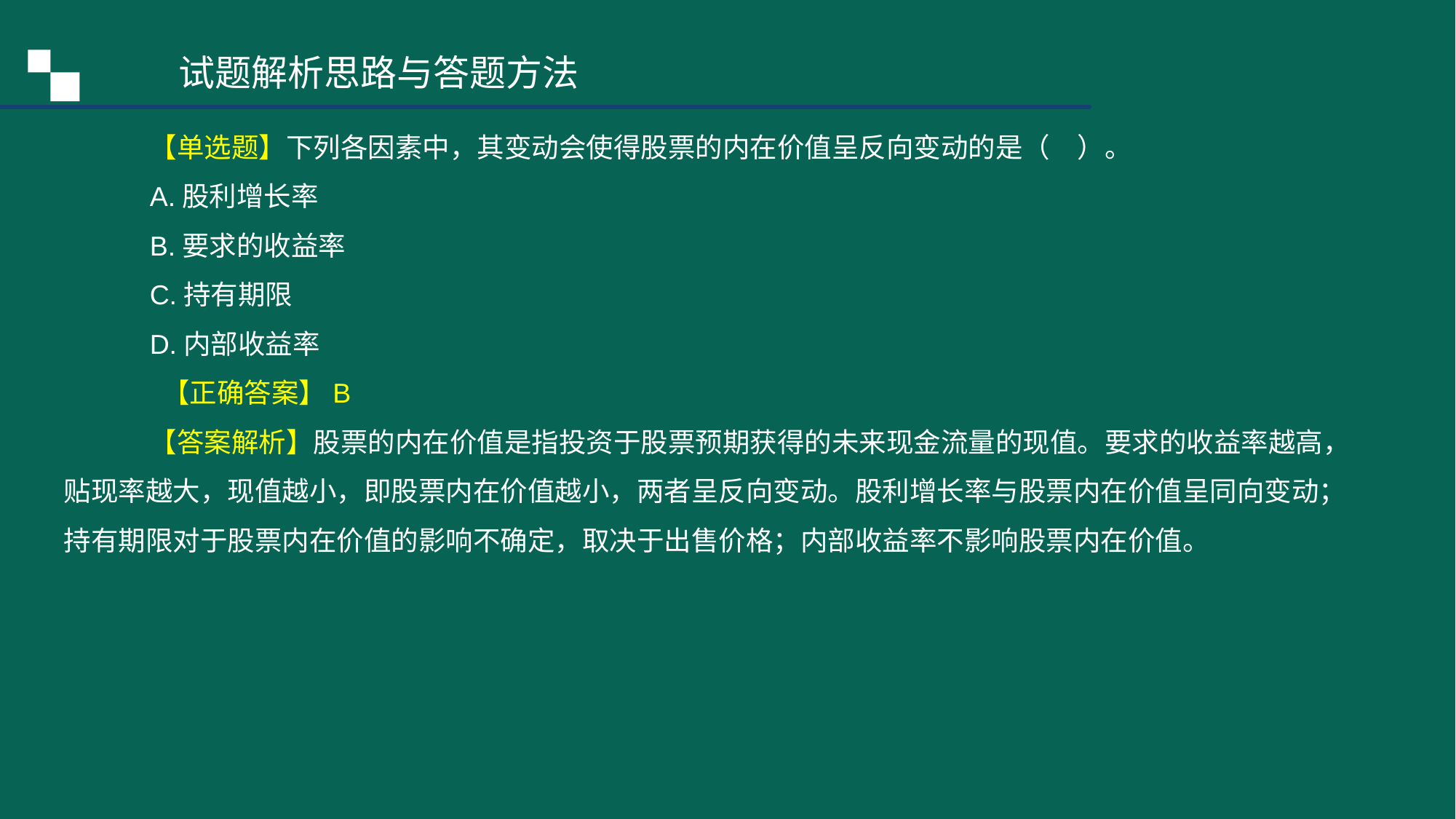

试题解析思路与答题方法
【单选题】下列各因素中，其变动会使得股票的内在价值呈反向变动的是（　）。
A.股利增长率
B.要求的收益率
C.持有期限
D.内部收益率
 【正确答案】B
【答案解析】股票的内在价值是指投资于股票预期获得的未来现金流量的现值。要求的收益率越高，贴现率越大，现值越小，即股票内在价值越小，两者呈反向变动。股利增长率与股票内在价值呈同向变动；持有期限对于股票内在价值的影响不确定，取决于出售价格；内部收益率不影响股票内在价值。